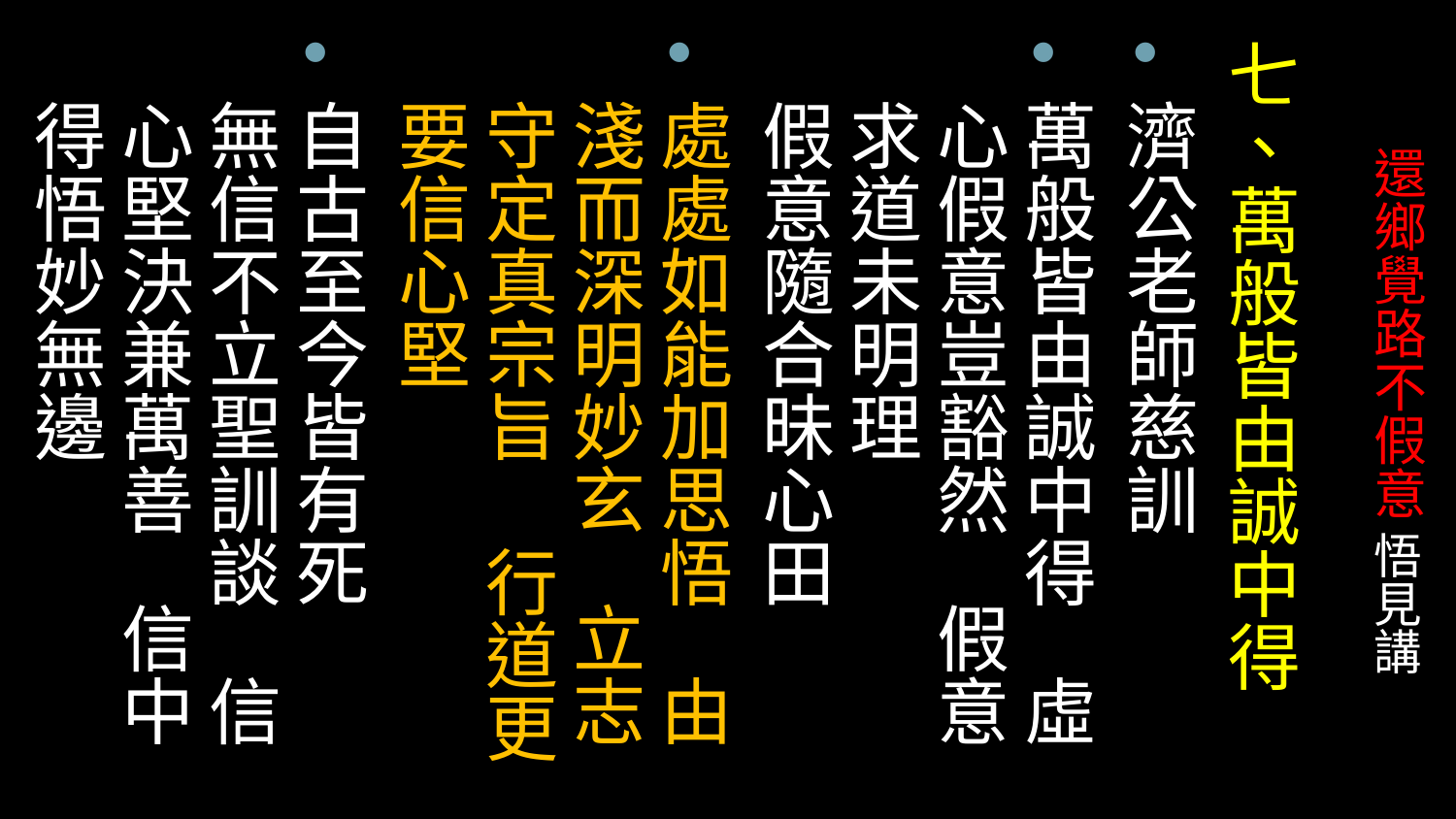

七、萬般皆由誠中得
濟公老師慈訓
萬般皆由誠中得    虛心假意豈豁然    假意求道未明理
假意隨合昧心田
處處如能加思悟    由淺而深明妙玄    立志守定真宗旨     行道更要信心堅
自古至今皆有死
無信不立聖訓談    信心堅決兼萬善    信中得悟妙無邊
# 還鄉覺路不假意 悟見講